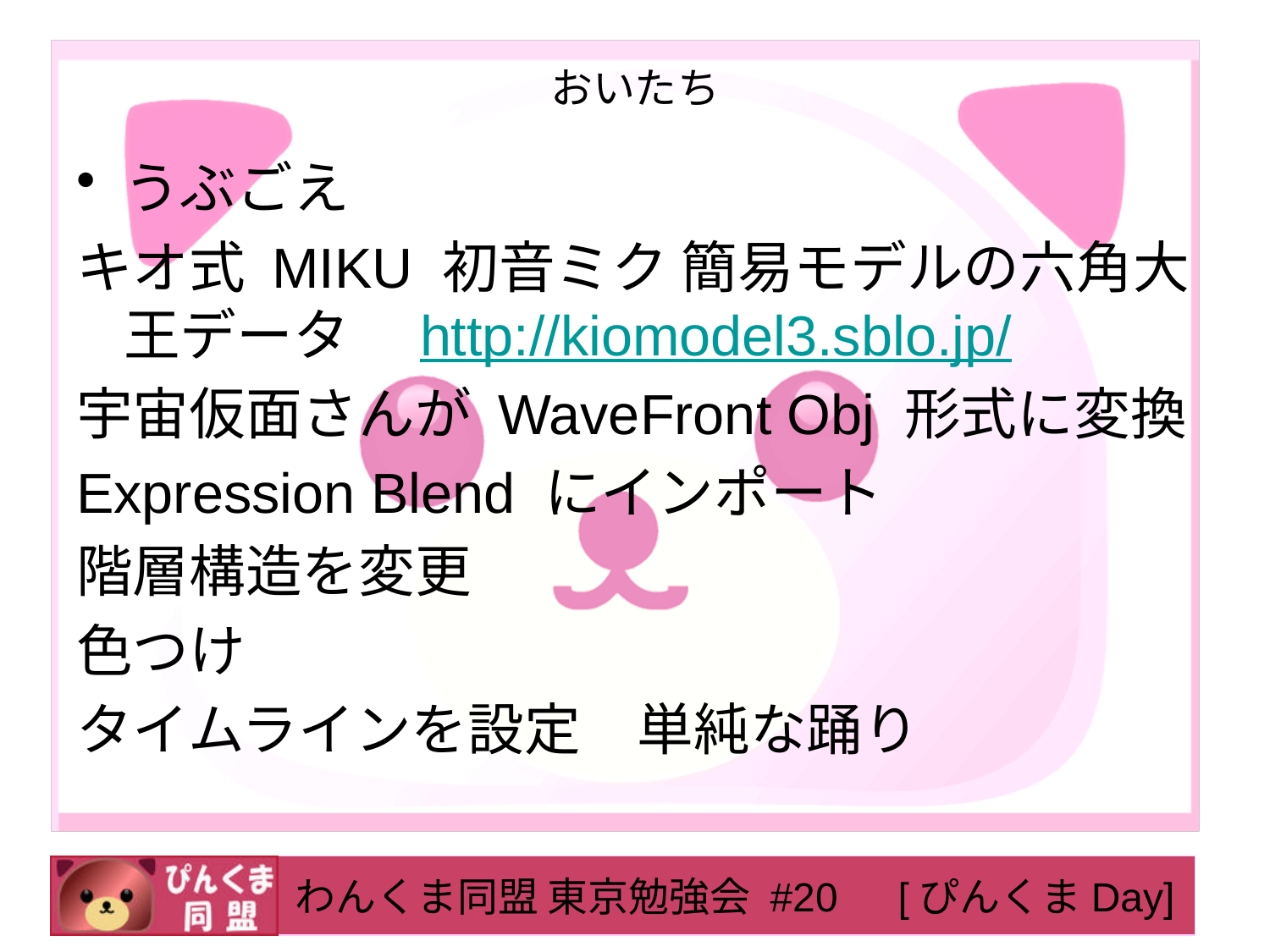

# おいたち
うぶごえ
キオ式 MIKU 初音ミク 簡易モデルの六角大王データ　http://kiomodel3.sblo.jp/
宇宙仮面さんが WaveFront Obj 形式に変換
Expression Blend にインポート
階層構造を変更
色つけ
タイムラインを設定　単純な踊り